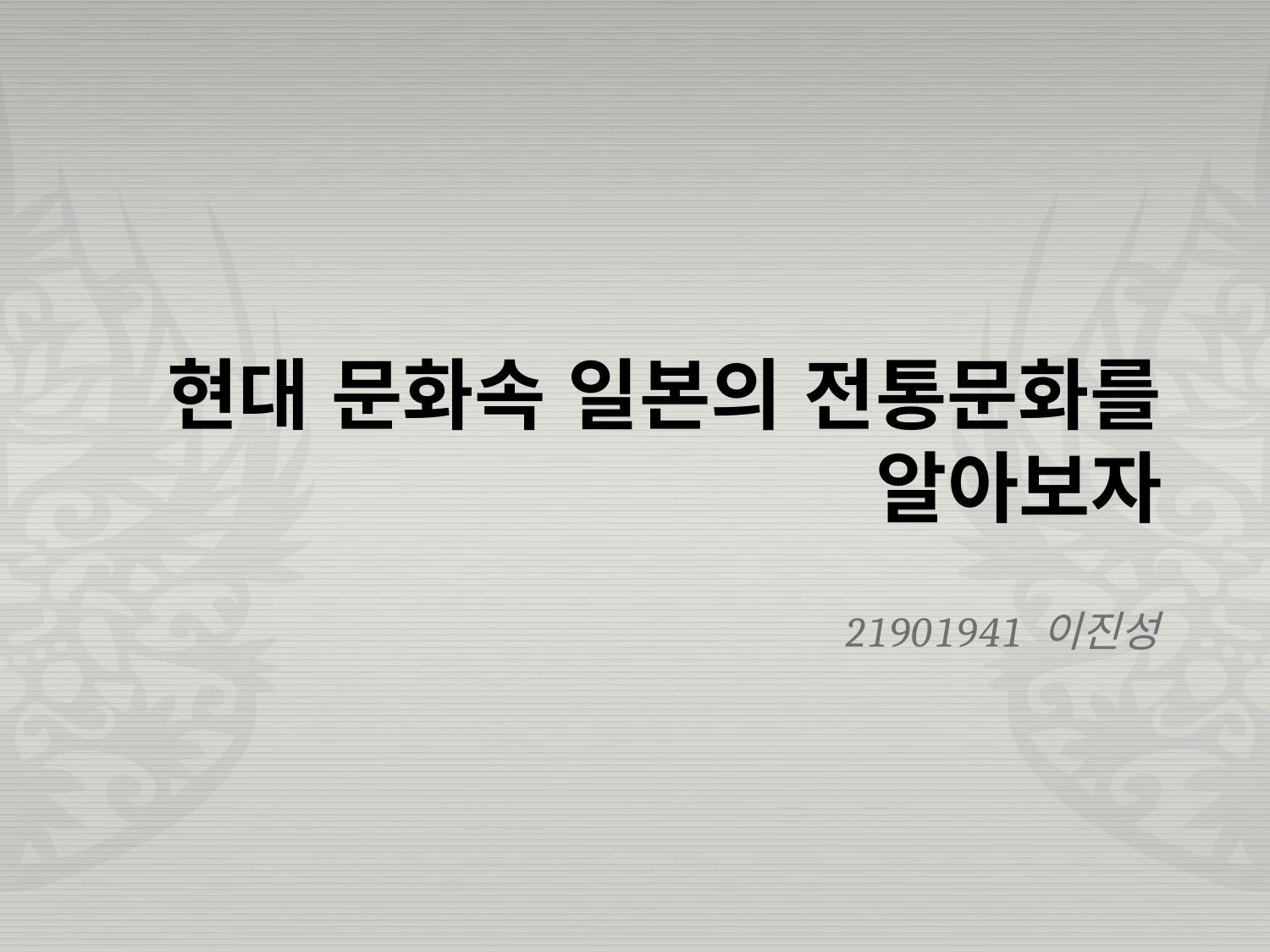

# 현대 문화속 일본의 전통문화를 알아보자

21901941 이진성